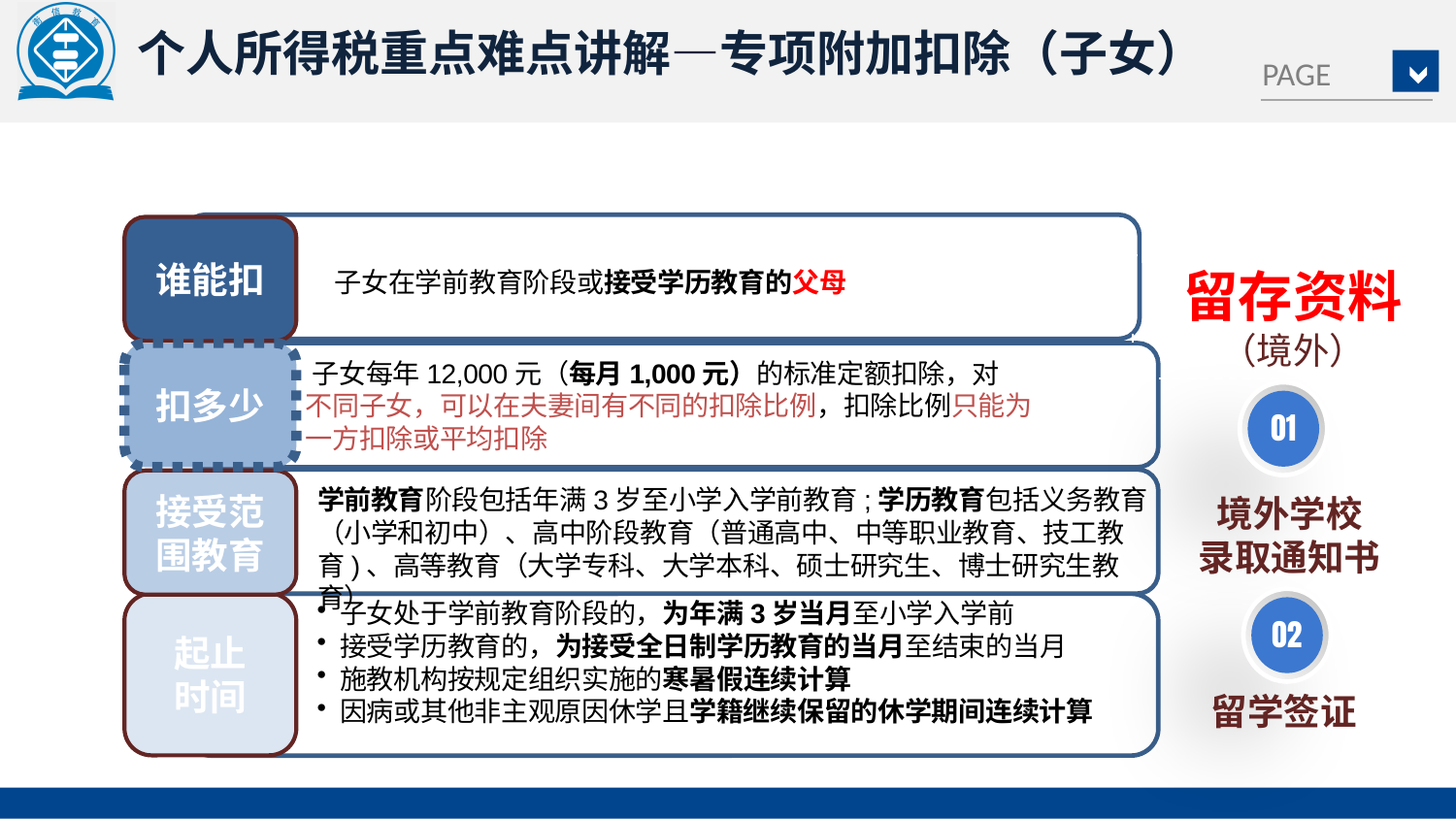

个人所得税重点难点讲解—专项附加扣除（子女）

18

谁能扣
留存资料
（境外）

01
境外学校
录取通知书

02
留学签证
子女在学前教育阶段或接受学历教育的父母
扣多少
每个         子女每年12,000元（每月1,000元）的标准定额扣除，对
                不同子女，可以在夫妻间有不同的扣除比例，扣除比例只能为
                一方扣除或平均扣除

接受范围教育
学前教育阶段包括年满3岁至小学入学前教育;学历教育包括义务教育（小学和初中）、高中阶段教育（普通高中、中等职业教育、技工教育)、高等教育（大学专科、大学本科、硕士研究生、博士研究生教育）
起止
时间

子女处于学前教育阶段的，为年满3岁当月至小学入学前
接受学历教育的，为接受全日制学历教育的当月至结束的当月
施教机构按规定组织实施的寒暑假连续计算
因病或其他非主观原因休学且学籍继续保留的休学期间连续计算